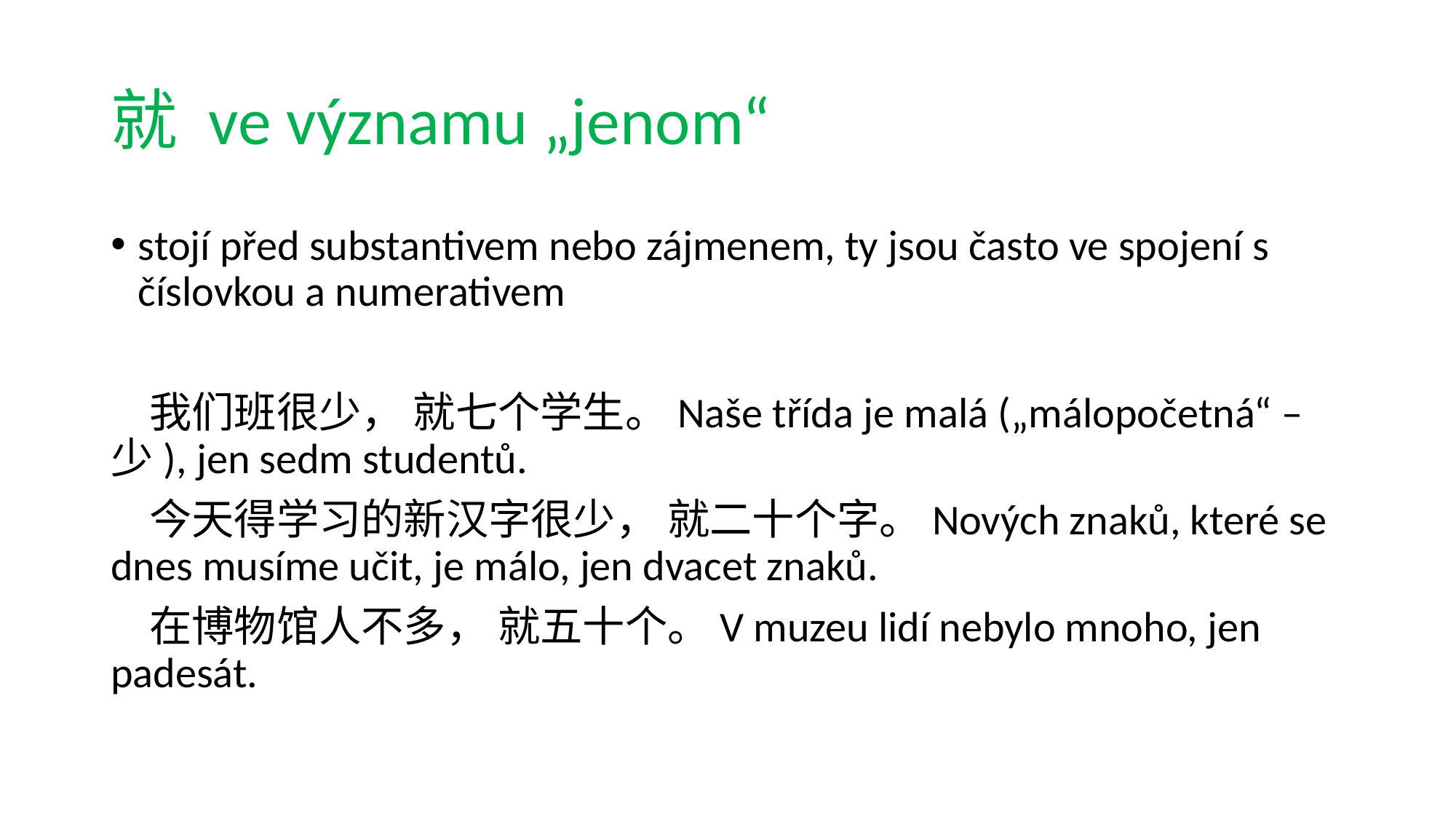

# 就 ve významu „jenom“
stojí před substantivem nebo zájmenem, ty jsou často ve spojení s číslovkou a numerativem

   我们班很少， 就七个学生。Naše třída je malá („málopočetná“ – 少), jen sedm studentů.
   今天得学习的新汉字很少， 就二十个字。Nových znaků, které se dnes musíme učit, je málo, jen dvacet znaků.
   在博物馆人不多， 就五十个。V muzeu lidí nebylo mnoho, jen padesát.